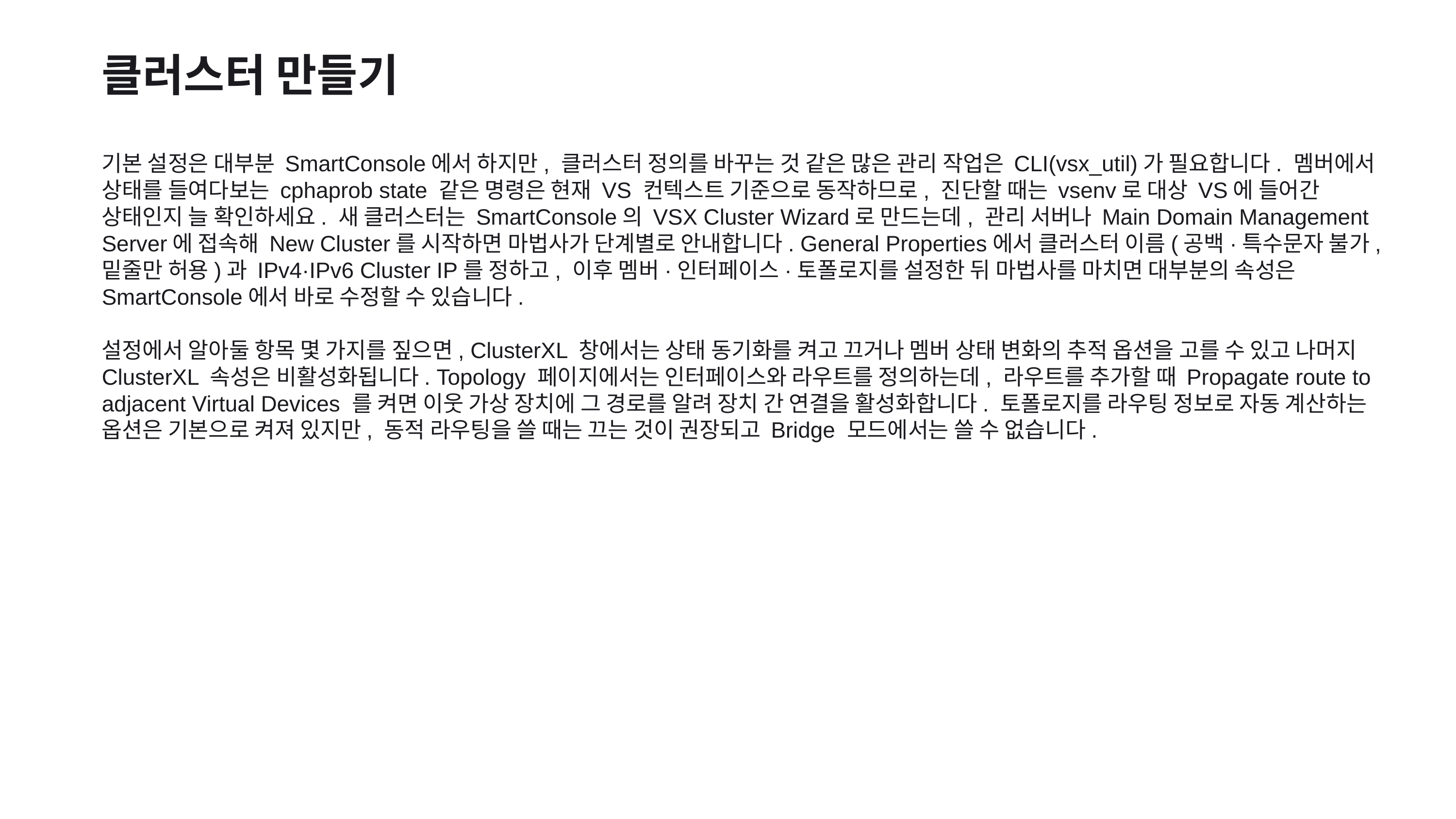

클러스터 만들기
기본 설정은 대부분 SmartConsole에서 하지만, 클러스터 정의를 바꾸는 것 같은 많은 관리 작업은 CLI(vsx_util)가 필요합니다. 멤버에서 상태를 들여다보는 cphaprob state 같은 명령은 현재 VS 컨텍스트 기준으로 동작하므로, 진단할 때는 vsenv로 대상 VS에 들어간 상태인지 늘 확인하세요. 새 클러스터는 SmartConsole의 VSX Cluster Wizard로 만드는데, 관리 서버나 Main Domain Management Server에 접속해 New Cluster를 시작하면 마법사가 단계별로 안내합니다. General Properties에서 클러스터 이름(공백·특수문자 불가, 밑줄만 허용)과 IPv4·IPv6 Cluster IP를 정하고, 이후 멤버·인터페이스·토폴로지를 설정한 뒤 마법사를 마치면 대부분의 속성은 SmartConsole에서 바로 수정할 수 있습니다.

설정에서 알아둘 항목 몇 가지를 짚으면, ClusterXL 창에서는 상태 동기화를 켜고 끄거나 멤버 상태 변화의 추적 옵션을 고를 수 있고 나머지 ClusterXL 속성은 비활성화됩니다. Topology 페이지에서는 인터페이스와 라우트를 정의하는데, 라우트를 추가할 때 Propagate route to adjacent Virtual Devices 를 켜면 이웃 가상 장치에 그 경로를 알려 장치 간 연결을 활성화합니다. 토폴로지를 라우팅 정보로 자동 계산하는 옵션은 기본으로 켜져 있지만, 동적 라우팅을 쓸 때는 끄는 것이 권장되고 Bridge 모드에서는 쓸 수 없습니다.